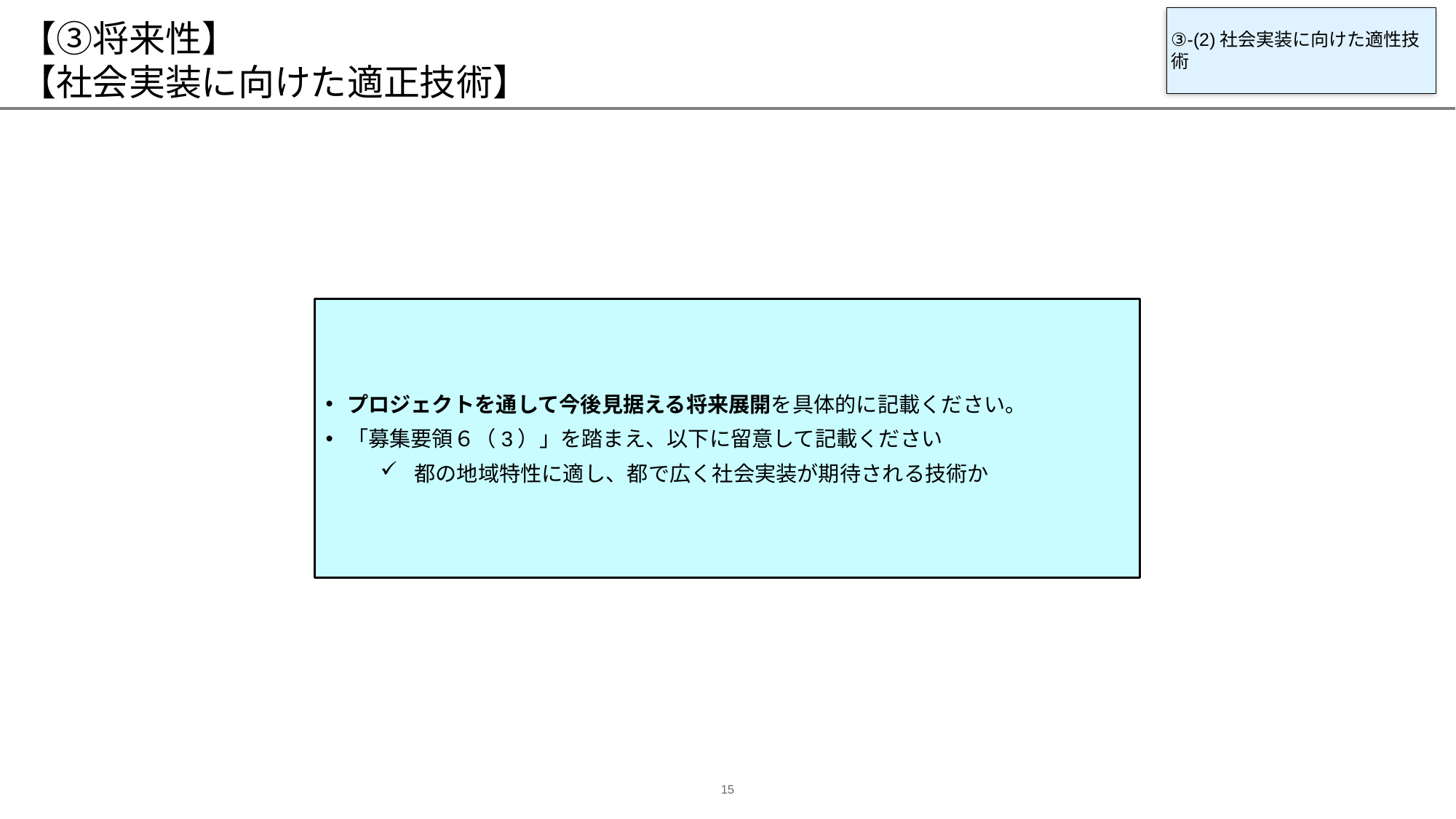

# 【③将来性】 【社会実装に向けた適正技術】
③‐(2)社会実装に向けた適性技術

プロジェクトを通して今後見据える将来展開を具体的に記載ください。
「募集要領６（3）」を踏まえ、以下に留意して記載ください
都の地域特性に適し、都で広く社会実装が期待される技術か